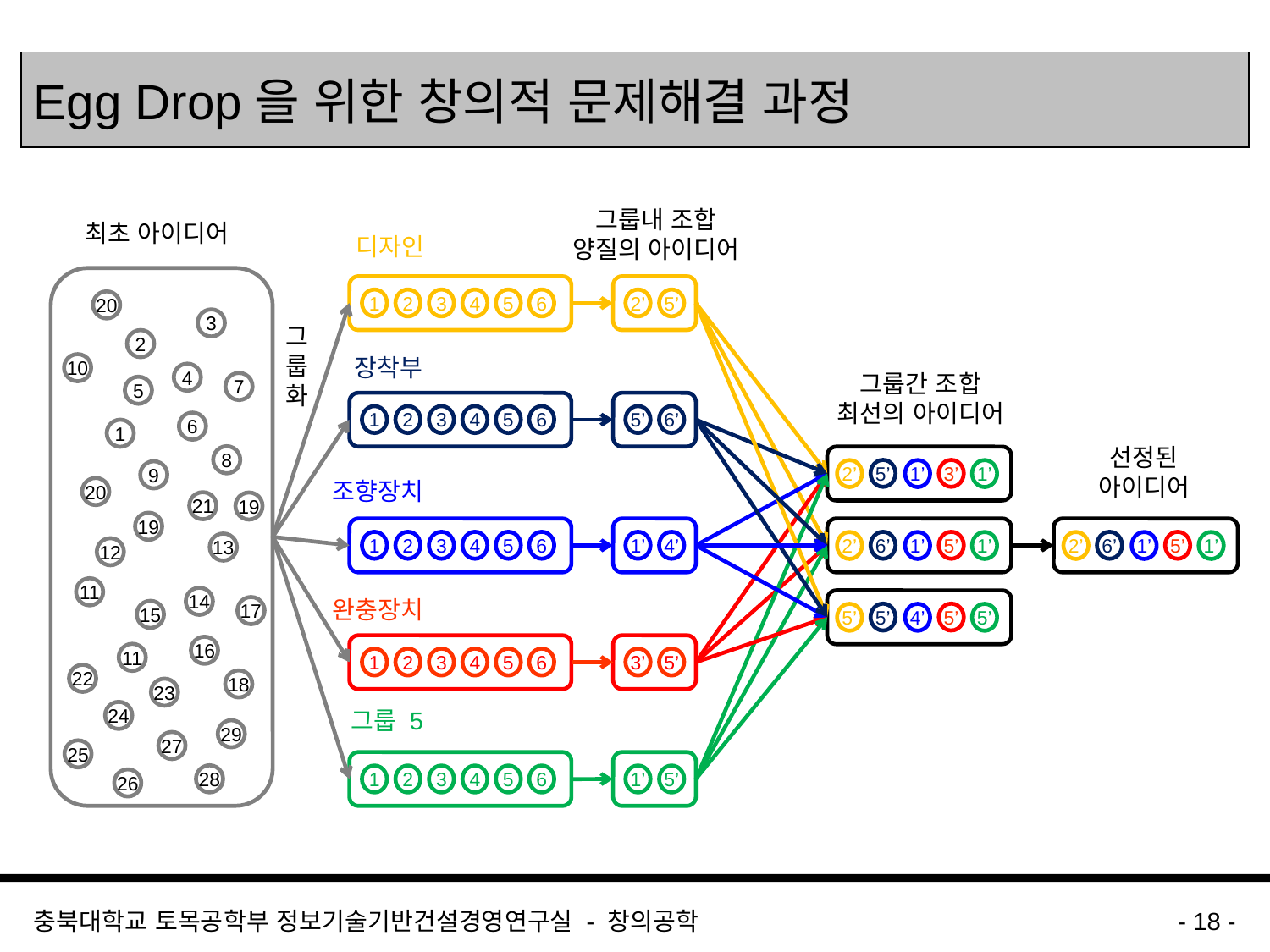

Egg Drop을 위한 창의적 문제해결 과정
그룹내 조합
양질의 아이디어
최초 아이디어
디자인

1
2
3
4
5
6
2’
5’
20
3
그
룹
화
2
장착부
10
그룹간 조합
최선의 아이디어
4
7
5

1
2
3
4
5
6
5’
6’
6
1
선정된
아이디어
8

5’
3’
2’
1’
1’
9
조향장치
20
21
19
19

1
2
3
4
5
6
1’
4’
6’
5’
6’
5’
2’
1’
1’
2’
1’
1’
13
12
11
14
완충장치

17
15
5’
5’
5’
4’
5’

16
11
1
2
3
4
5
6
3’
5’
22
18
23
그룹 5
24
29
27
25

28
1
2
3
4
5
6
1’
5’
26
충북대학교 토목공학부 정보기술기반건설경영연구실 - 창의공학
- 18 -